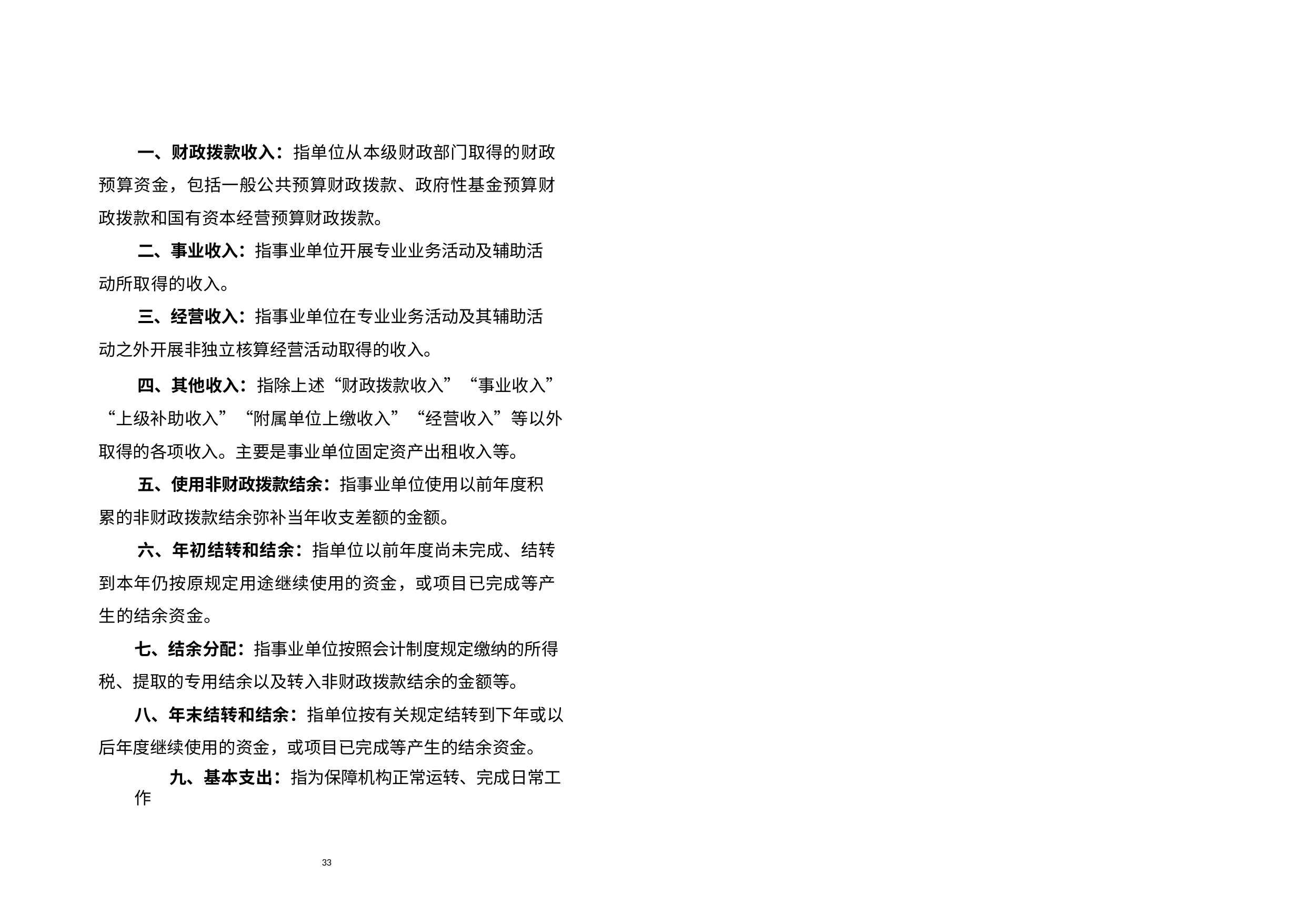

一、财政拨款收入：指单位从本级财政部门取得的财政预算资金，包括一般公共预算财政拨款、政府性基金预算财政拨款和国有资本经营预算财政拨款。
二、事业收入：指事业单位开展专业业务活动及辅助活动所取得的收入。
三、经营收入：指事业单位在专业业务活动及其辅助活动之外开展非独立核算经营活动取得的收入。
四、其他收入：指除上述“财政拨款收入”“事业收入” “上级补助收入”“附属单位上缴收入”“经营收入”等以外取得的各项收入。主要是事业单位固定资产出租收入等。
五、使用非财政拨款结余：指事业单位使用以前年度积累的非财政拨款结余弥补当年收支差额的金额。
六、年初结转和结余：指单位以前年度尚未完成、结转到本年仍按原规定用途继续使用的资金，或项目已完成等产生的结余资金。
七、结余分配：指事业单位按照会计制度规定缴纳的所得税、提取的专用结余以及转入非财政拨款结余的金额等。
八、年末结转和结余：指单位按有关规定结转到下年或以后年度继续使用的资金，或项目已完成等产生的结余资金。
九、基本支出：指为保障机构正常运转、完成日常工作
33